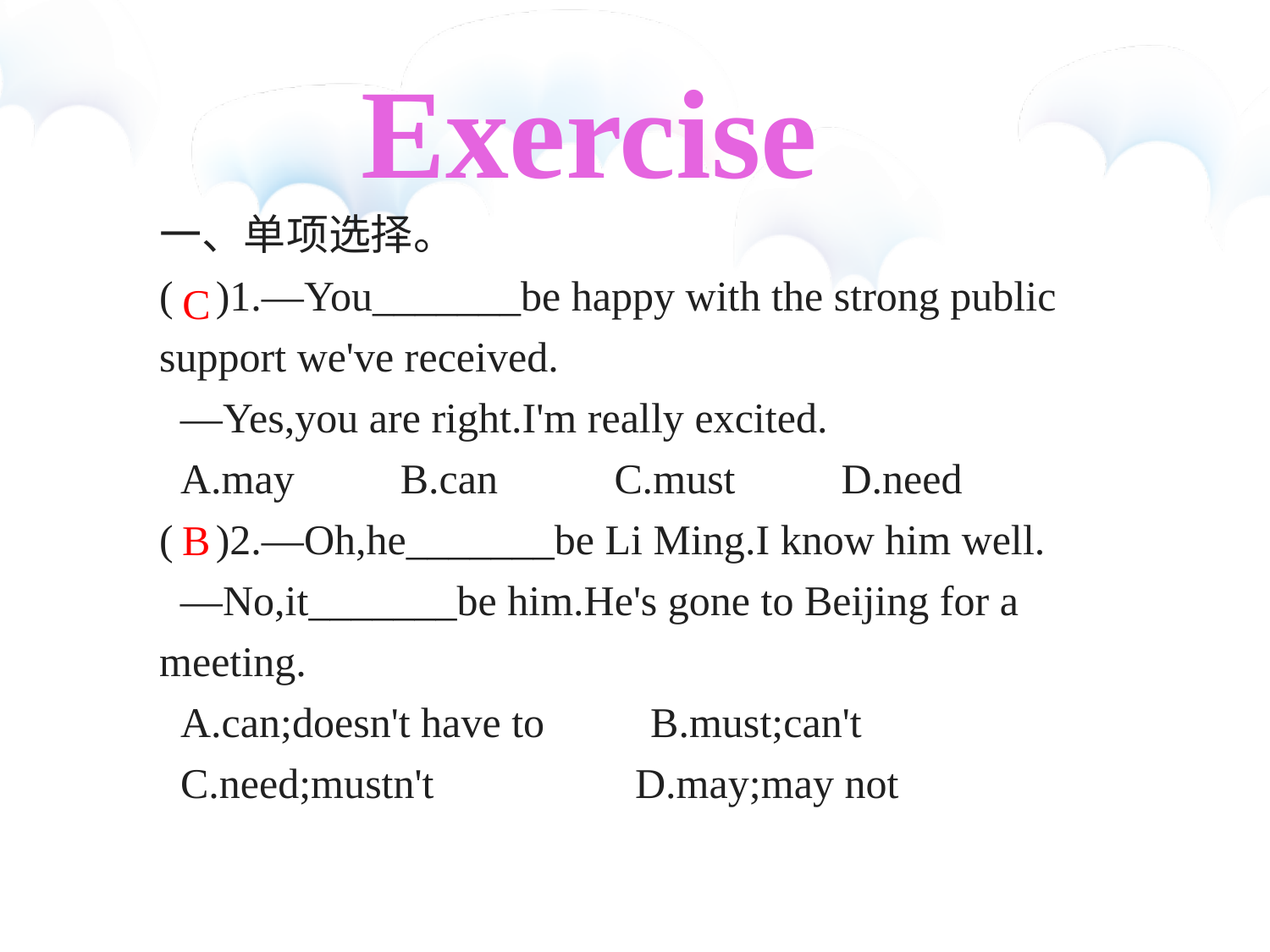

Exercise
一、单项选择。
(    )1.—You_______be happy with the strong public support we've received.
  —Yes,you are right.I'm really excited.
  A.may          B.can           C.must          D.need
(    )2.—Oh,he_______be Li Ming.I know him well.
  —No,it_______be him.He's gone to Beijing for a meeting.
  A.can;doesn't have to          B.must;can't
  C.need;mustn't                   D.may;may not
C
B